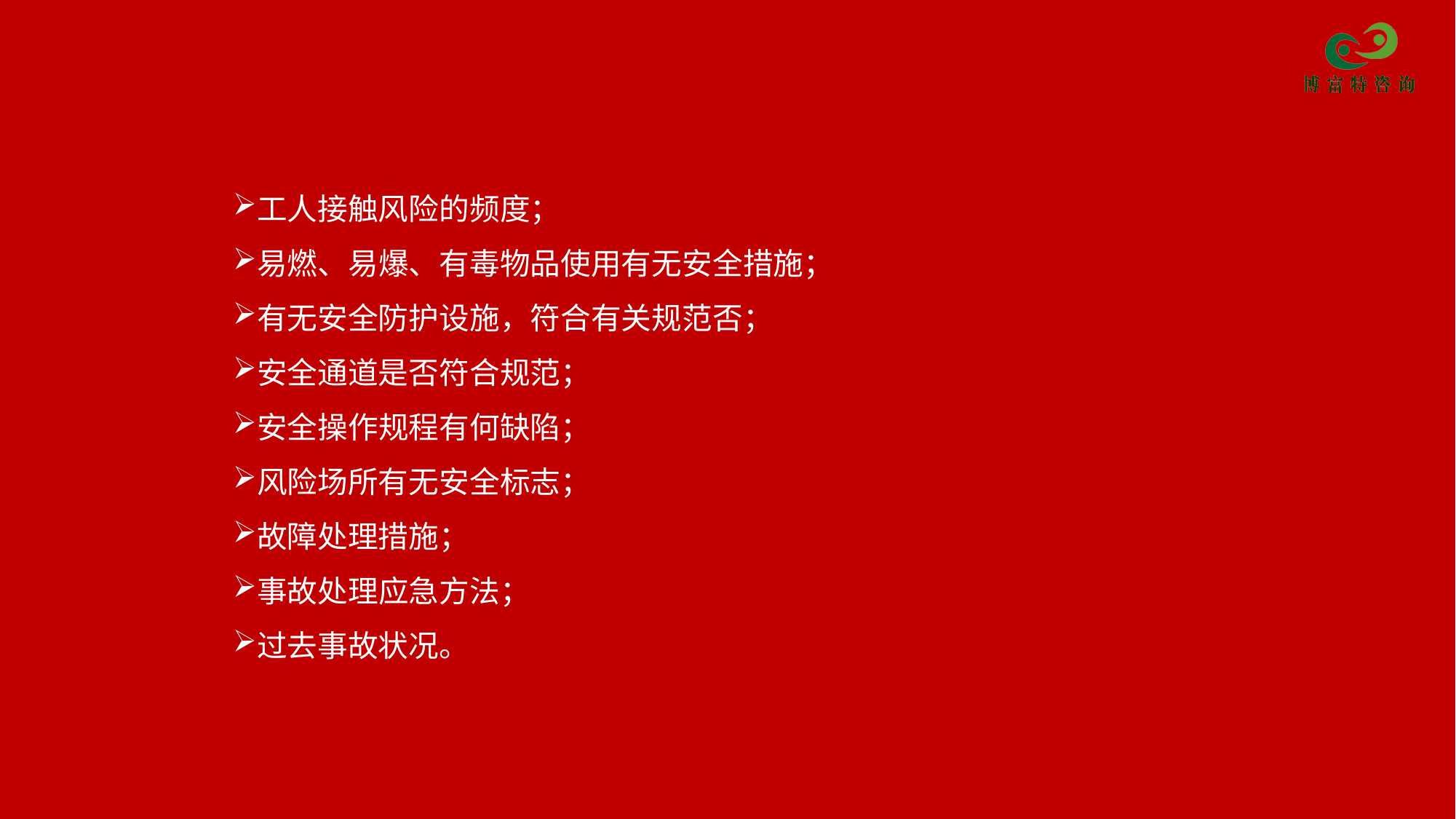

工人接触风险的频度；
易燃、易爆、有毒物品使用有无安全措施；
有无安全防护设施，符合有关规范否；
安全通道是否符合规范；
安全操作规程有何缺陷；
风险场所有无安全标志；
故障处理措施；
事故处理应急方法；
过去事故状况。